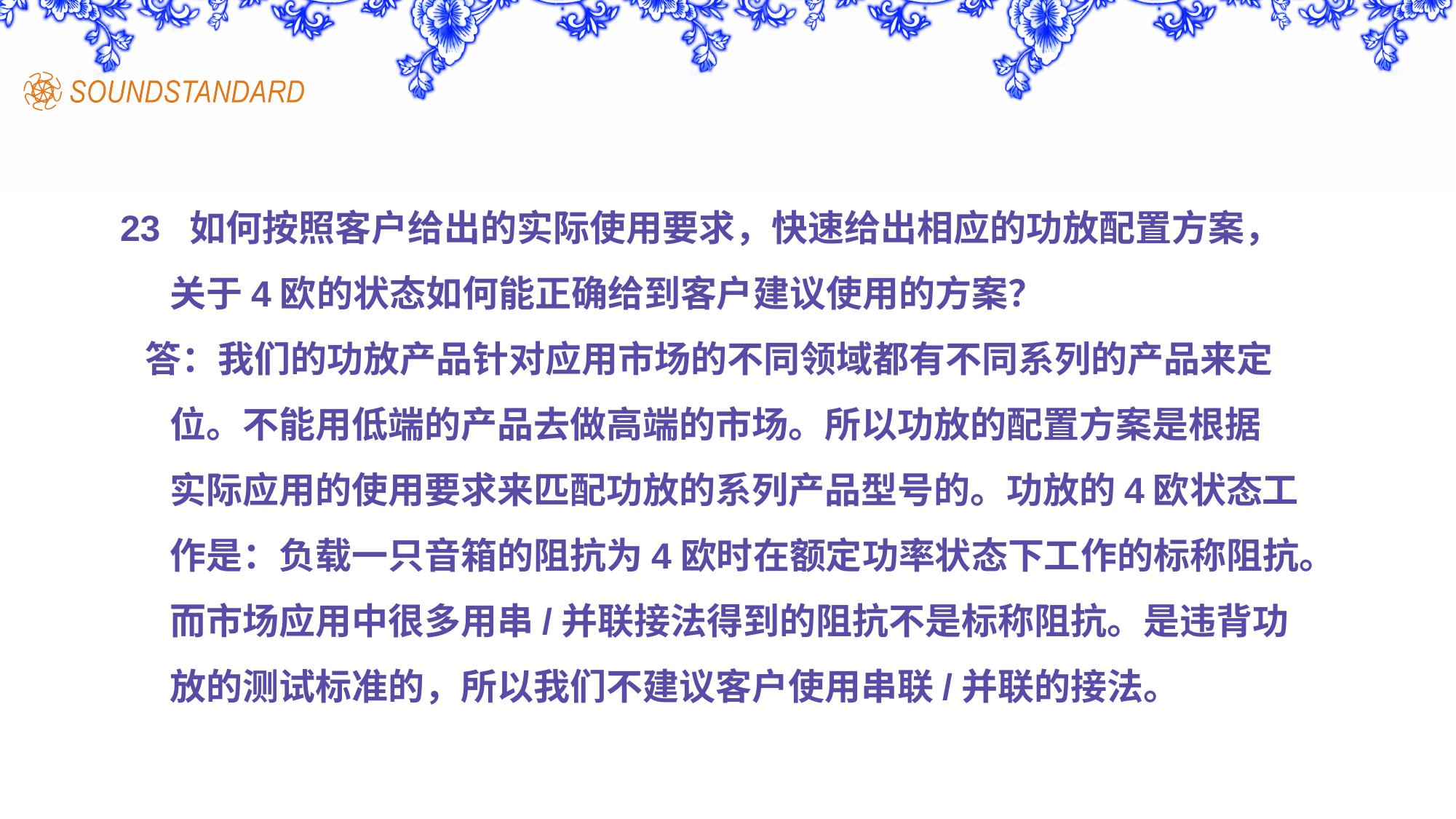

23  如何按照客户给出的实际使用要求，快速给出相应的功放配置方案，
     关于4欧的状态如何能正确给到客户建议使用的方案？
  答：我们的功放产品针对应用市场的不同领域都有不同系列的产品来定
     位。不能用低端的产品去做高端的市场。所以功放的配置方案是根据
     实际应用的使用要求来匹配功放的系列产品型号的。功放的4欧状态工
     作是：负载一只音箱的阻抗为4欧时在额定功率状态下工作的标称阻抗。
     而市场应用中很多用串/并联接法得到的阻抗不是标称阻抗。是违背功
     放的测试标准的，所以我们不建议客户使用串联/并联的接法。